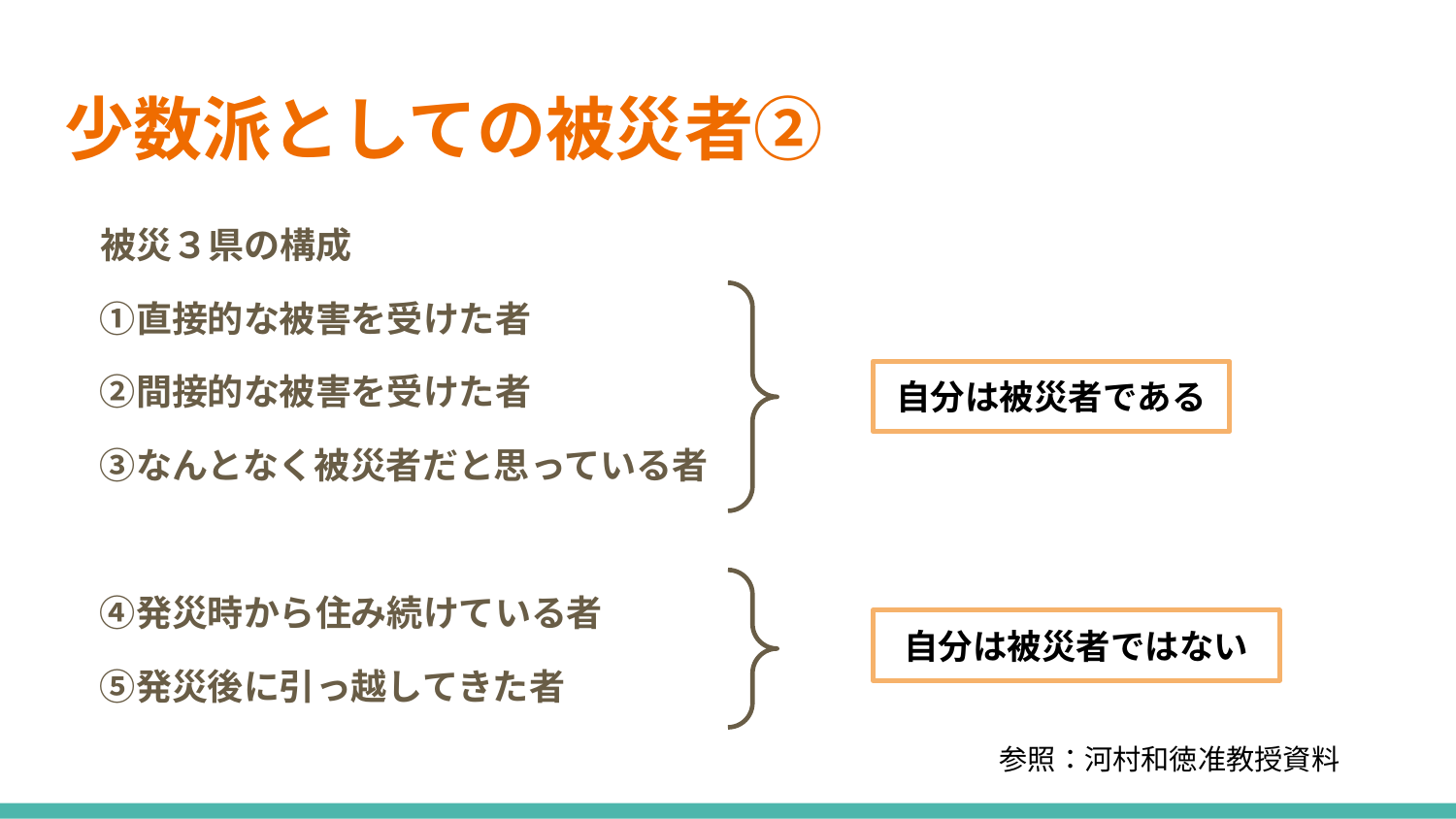

# 少数派としての被災者②
　被災３県の構成
　①直接的な被害を受けた者
　②間接的な被害を受けた者
　③なんとなく被災者だと思っている者

　④発災時から住み続けている者
　⑤発災後に引っ越してきた者

自分は被災者である

自分は被災者ではない
参照：河村和徳准教授資料